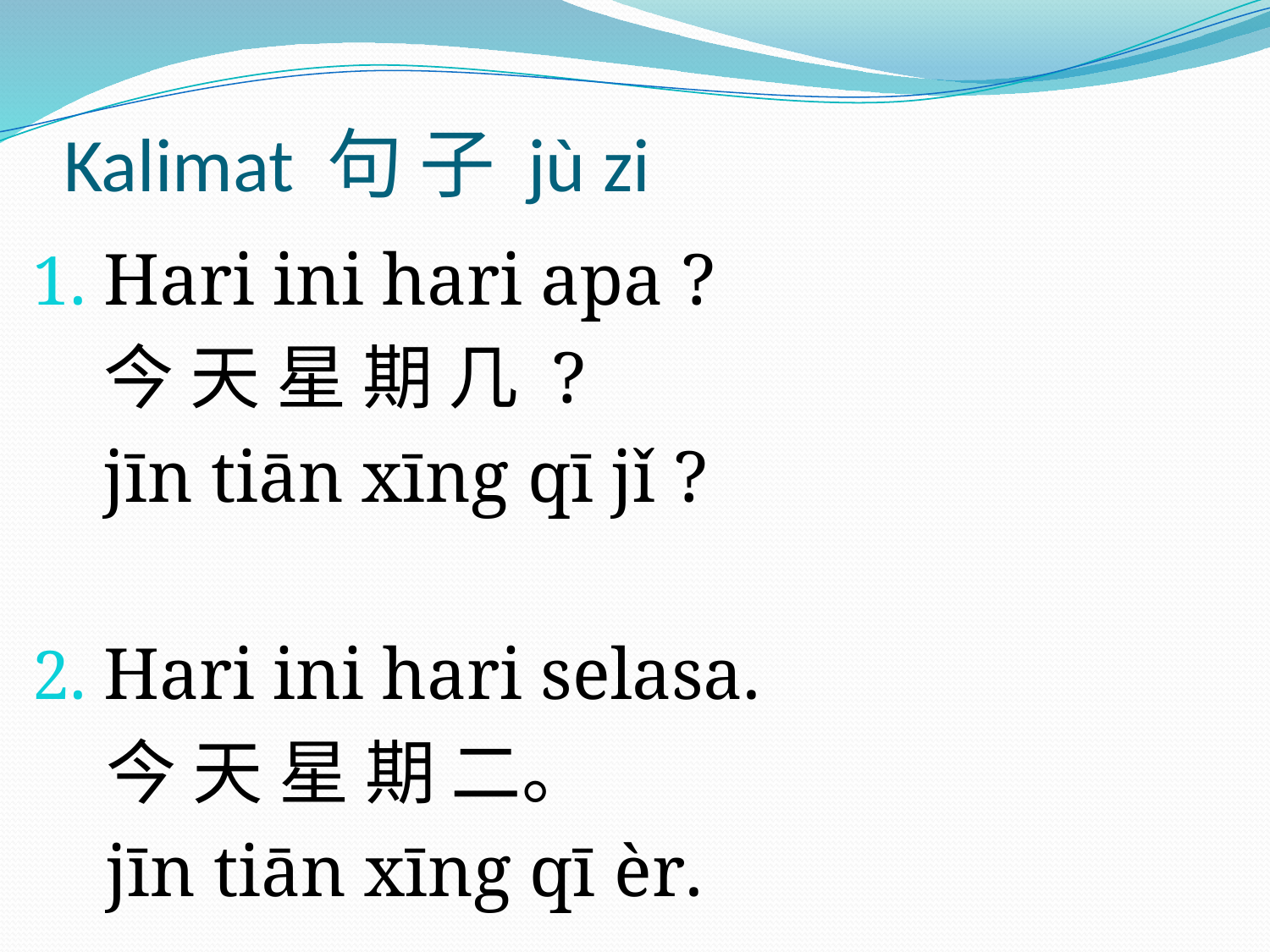

# Kalimat 句 子 jù zi
Hari ini hari apa ?
	今 天 星 期 几 ?
	jīn tiān xīng qī jǐ ?

Hari ini hari selasa.
今 天 星 期 二。
jīn tiān xīng qī èr.